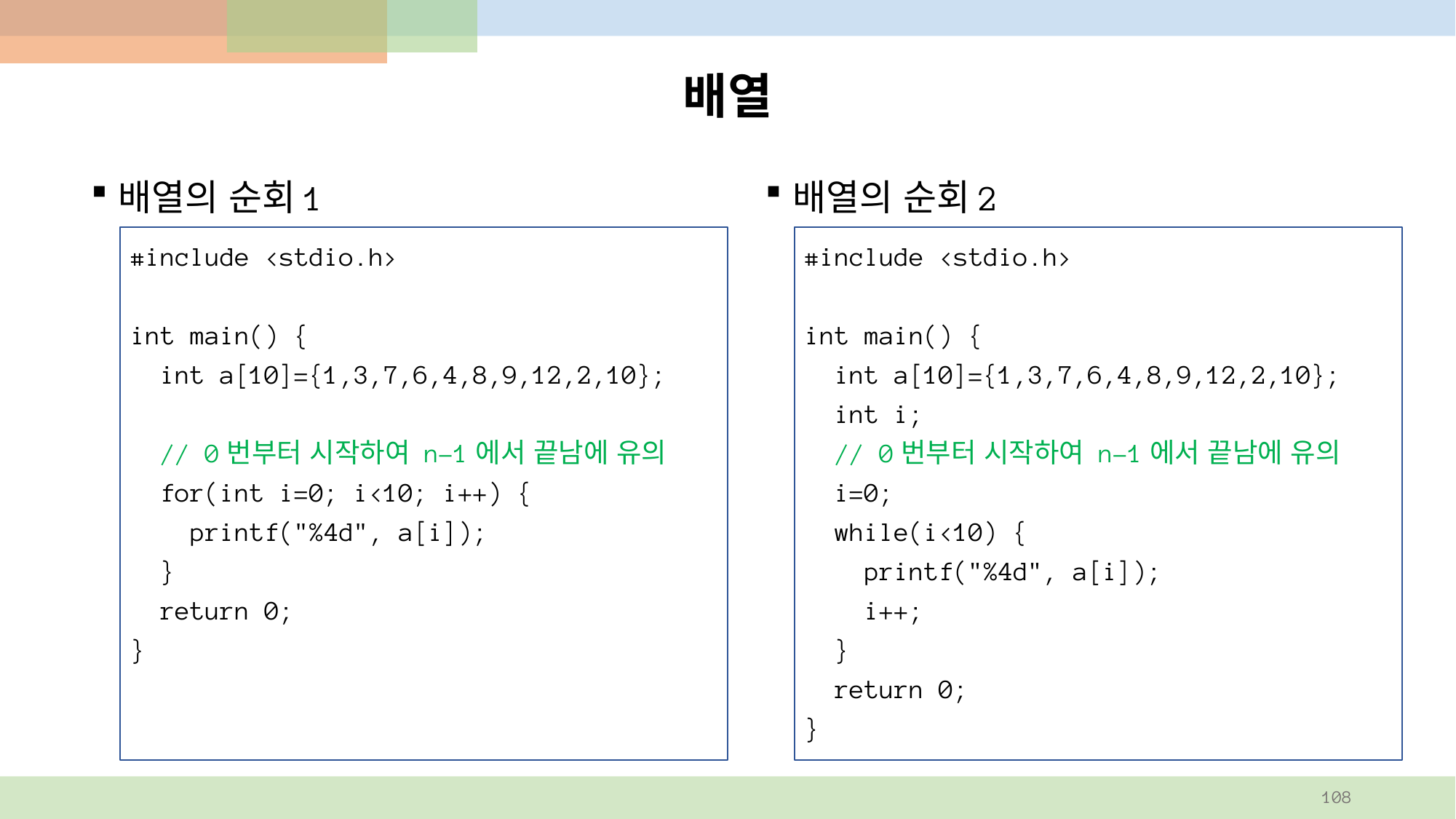

# 배열
배열의 순회2
배열의 순회1
#include <stdio.h>

int main() {
  int a[10]={1,3,7,6,4,8,9,12,2,10};

  // 0번부터 시작하여 n-1에서 끝남에 유의
  for(int i=0; i<10; i++) {
    printf("%4d", a[i]);
  }
  return 0;
}
#include <stdio.h>

int main() {
  int a[10]={1,3,7,6,4,8,9,12,2,10};
  int i;
  // 0번부터 시작하여 n-1에서 끝남에 유의
  i=0;
  while(i<10) {
    printf("%4d", a[i]);
    i++;
  }
  return 0;
}
108